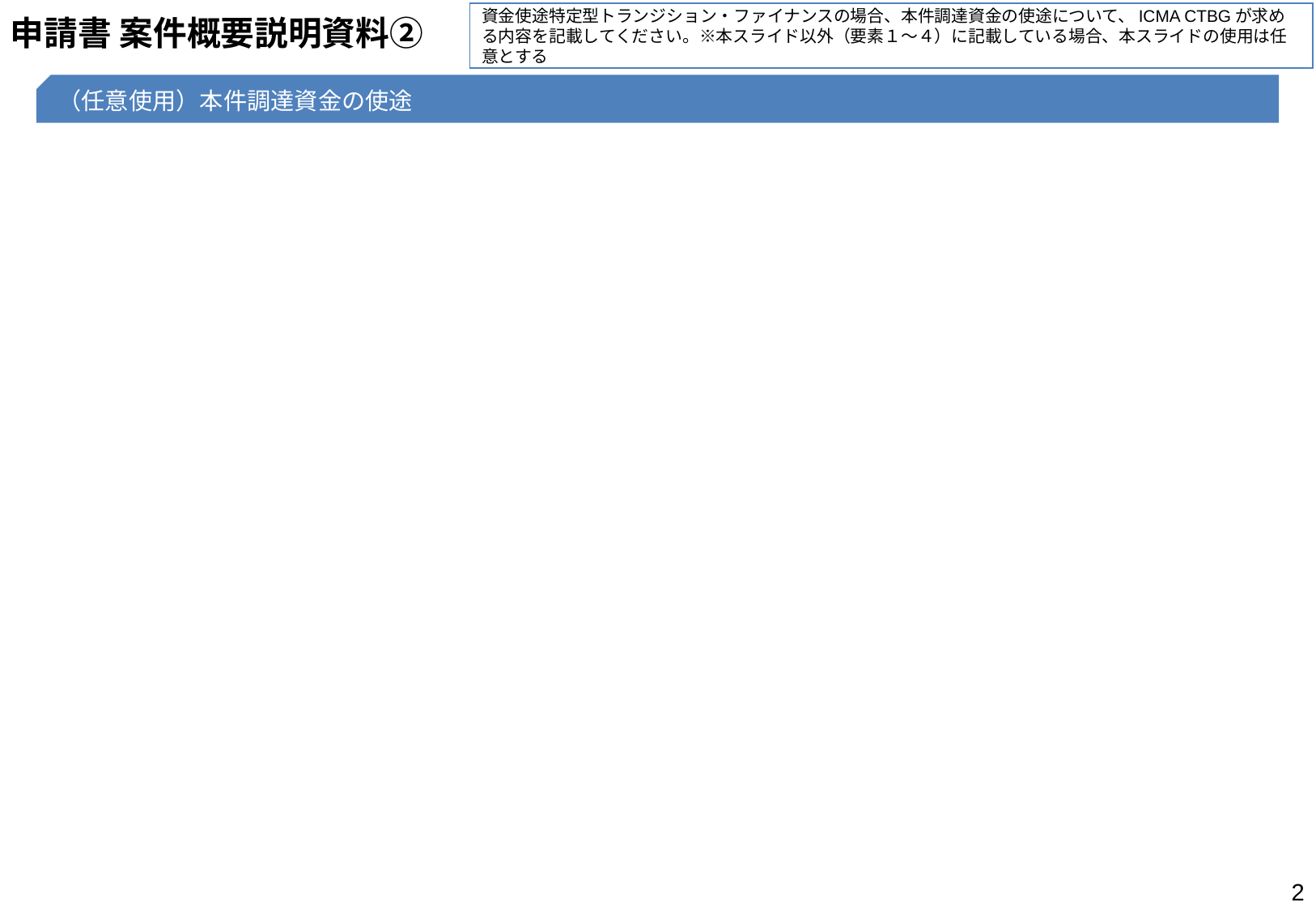

資金使途特定型トランジション・ファイナンスの場合、本件調達資金の使途について、ICMA CTBGが求める内容を記載してください。※本スライド以外（要素１～４）に記載している場合、本スライドの使用は任意とする
# 申請書 案件概要説明資料②
（任意使用）本件調達資金の使途
2